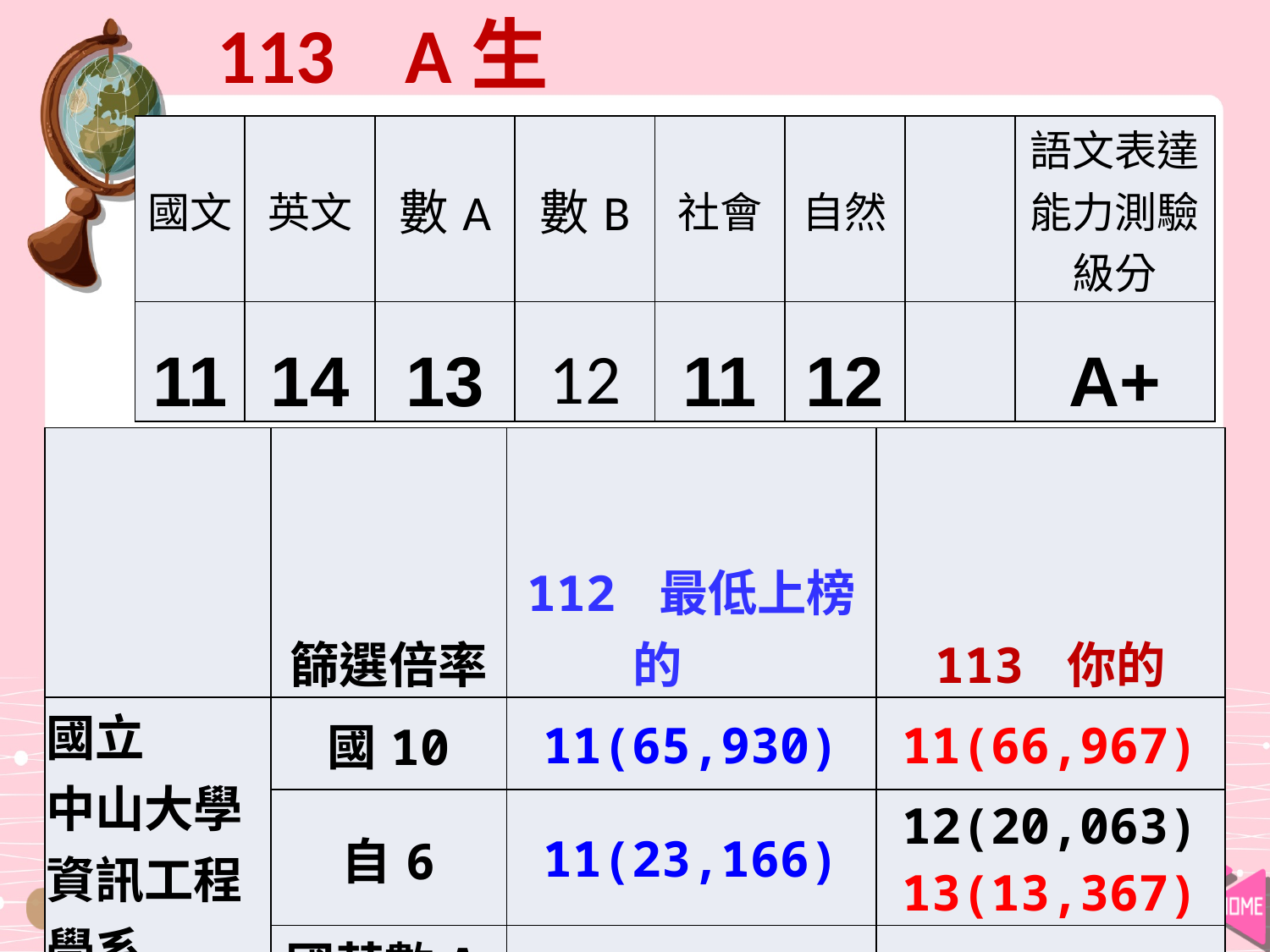

113    A生
| 國文 | 英文 | 數A | 數B | 社會 | 自然 |  | 語文表達能力測驗級分 |
| --- | --- | --- | --- | --- | --- | --- | --- |
| 11 | 14 | 13 | 12 | 11 | 12 |  | A+ |
|  | 篩選倍率 | 112 最低上榜的 | 113 你的 |
| --- | --- | --- | --- |
| 國立 中山大學 資訊工程 學系 | 國10 | 11(65,930) | 11(66,967) |
|  | 自6 | 11(23,166) | 12(20,063) 13(13,367) |
|  | 國英數A自4 | 49(9,574) | 50(9,852) |
|  | 英數A 3 | 24(10,803) | 24(12,161) |